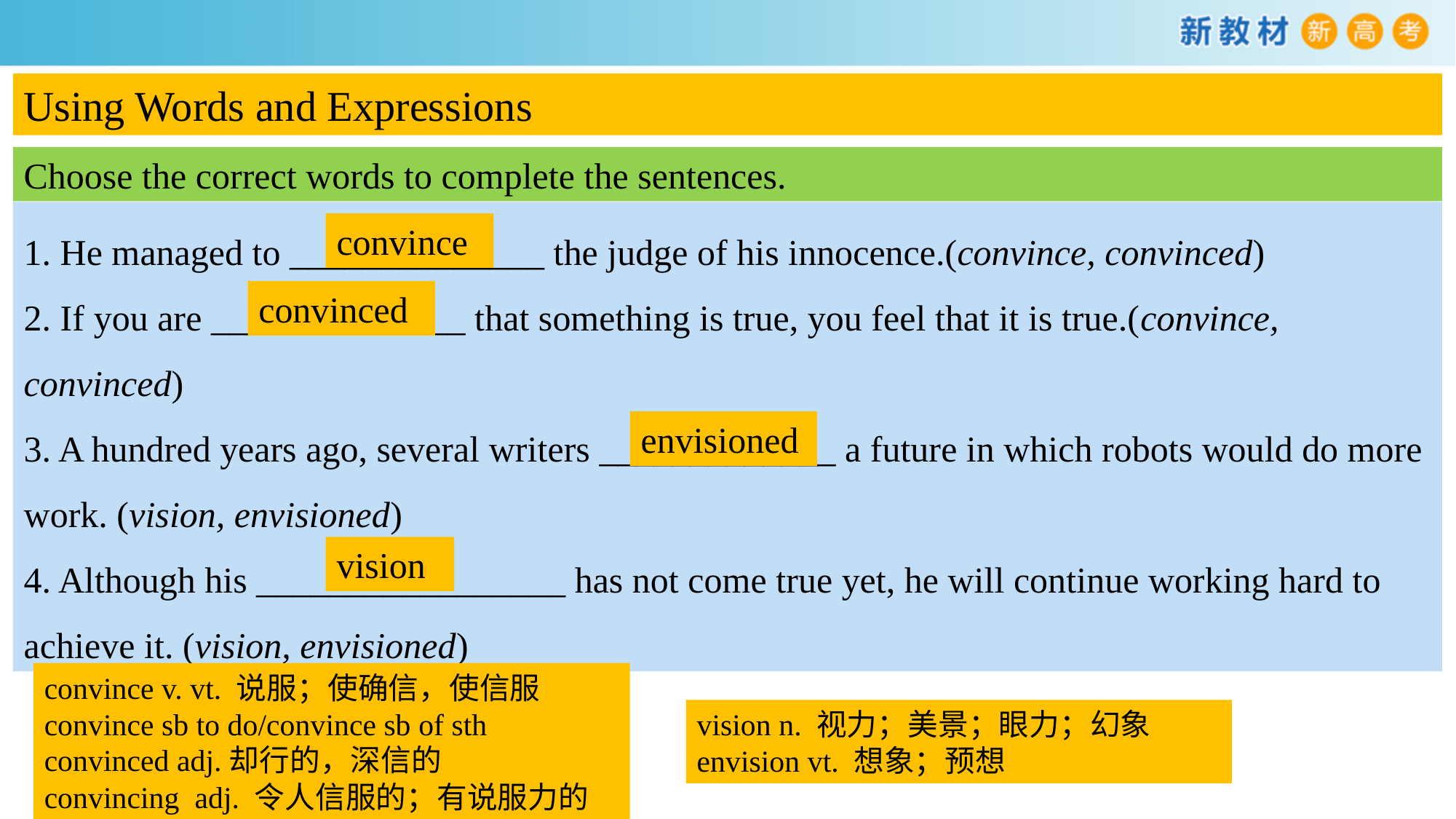

Using Words and Expressions
Choose the correct words to complete the sentences.
1. He managed to ______________ the judge of his innocence.(convince, convinced)
2. If you are ______________ that something is true, you feel that it is true.(convince, convinced)
3. A hundred years ago, several writers _____________ a future in which robots would do more work. (vision, envisioned)
4. Although his _________________ has not come true yet, he will continue working hard to achieve it. (vision, envisioned)
convince
convinced
envisioned
vision
convince v. vt. 说服；使确信，使信服
convince sb to do/convince sb of sth
convinced adj.却行的，深信的
convincing  adj. 令人信服的；有说服力的
vision n. 视力；美景；眼力；幻象
envision vt. 想象；预想